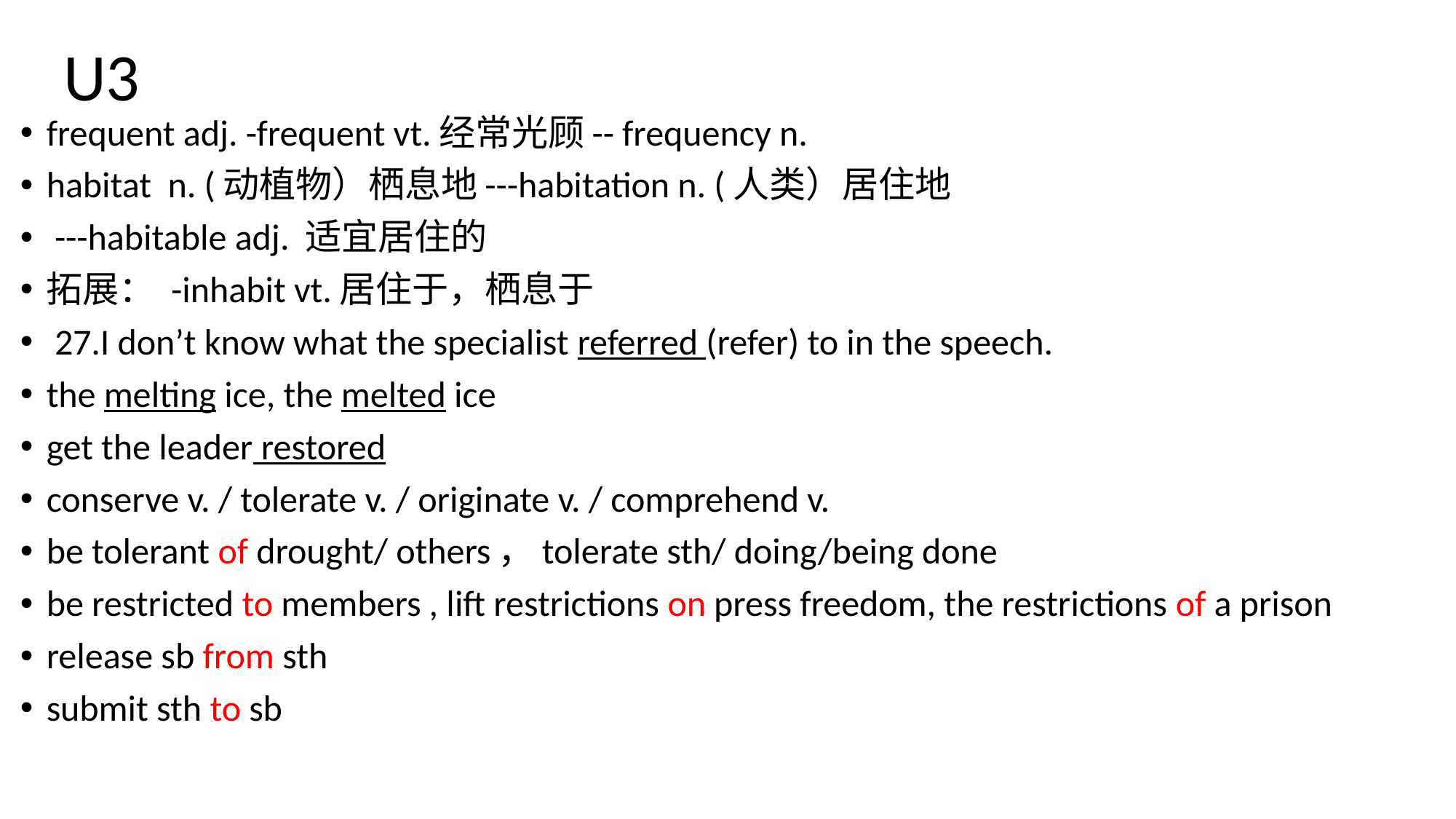

# U3
frequent adj. -frequent vt.经常光顾-- frequency n.
habitat  n. (动植物）栖息地---habitation n. (人类）居住地
 ---habitable adj. 适宜居住的
拓展： -inhabit vt.居住于，栖息于
 27.I don’t know what the specialist referred (refer) to in the speech.
the melting ice, the melted ice
get the leader restored
conserve v. / tolerate v. / originate v. / comprehend v.
be tolerant of drought/ others，tolerate sth/ doing/being done
be restricted to members , lift restrictions on press freedom, the restrictions of a prison
release sb from sth
submit sth to sb